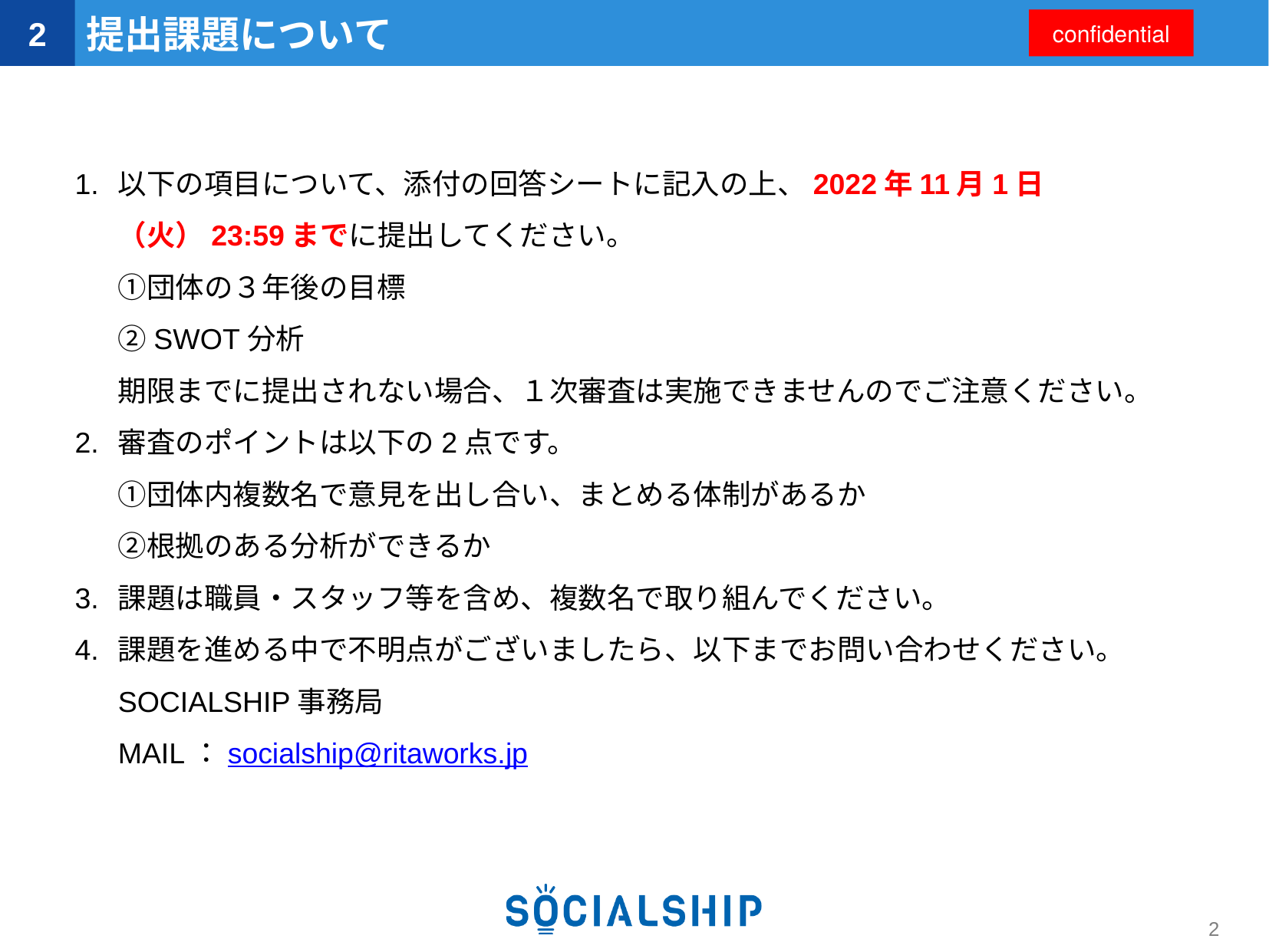

# 提出課題について
以下の項目について、添付の回答シートに記入の上、2022年11月1日（火）23:59までに提出してください。
①団体の３年後の目標
②SWOT分析
期限までに提出されない場合、１次審査は実施できませんのでご注意ください。
審査のポイントは以下の2点です。
①団体内複数名で意見を出し合い、まとめる体制があるか
②根拠のある分析ができるか
課題は職員・スタッフ等を含め、複数名で取り組んでください。
課題を進める中で不明点がございましたら、以下までお問い合わせください。
SOCIALSHIP事務局
MAIL：socialship@ritaworks.jp